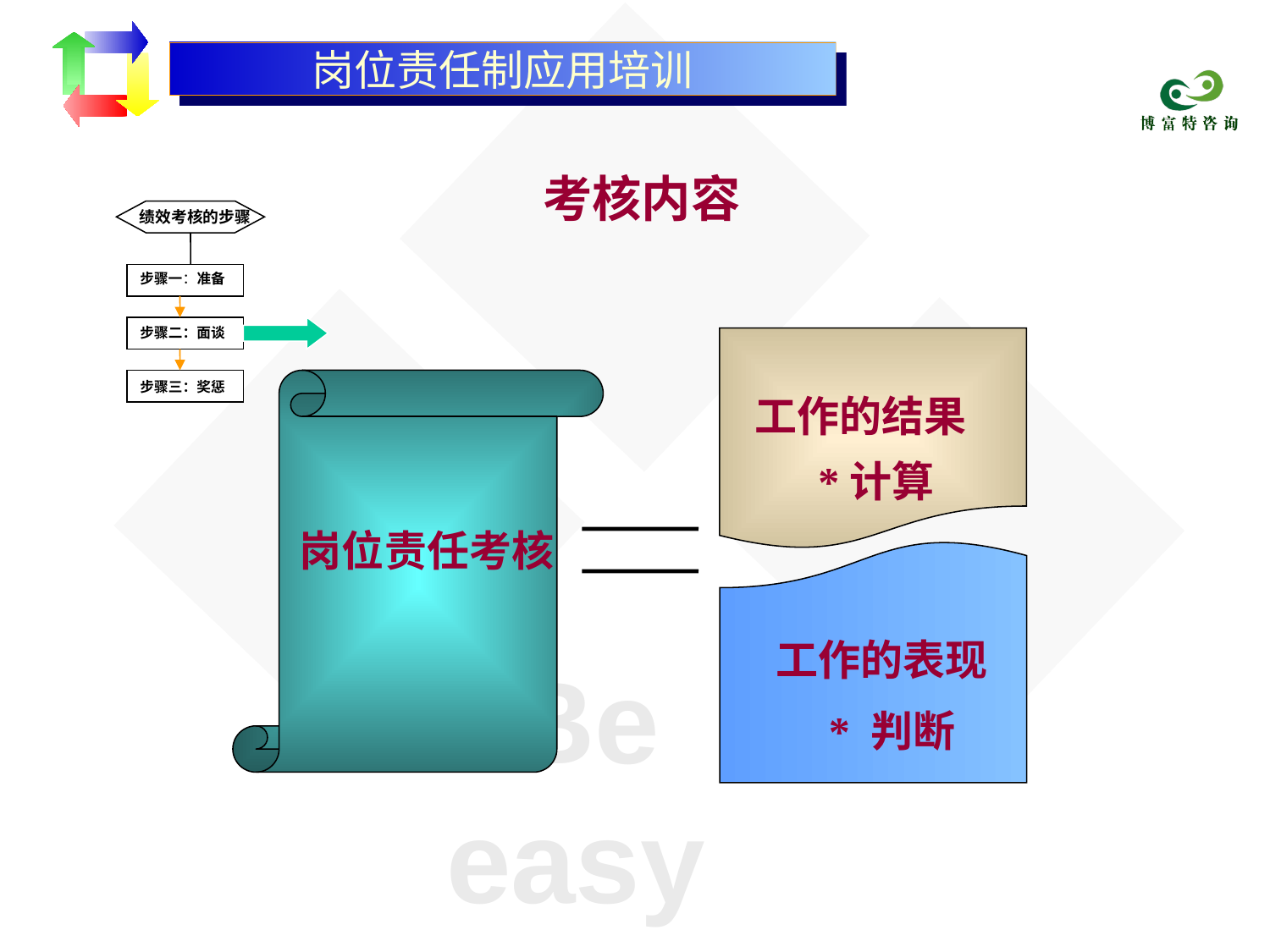

岗位责任制应用培训
考核内容

绩效考核的步骤

步骤一：准备

步骤二：面谈

步骤三：奖惩

工作的结果
      *计算

岗位责任考核

工作的表现
     * 判断